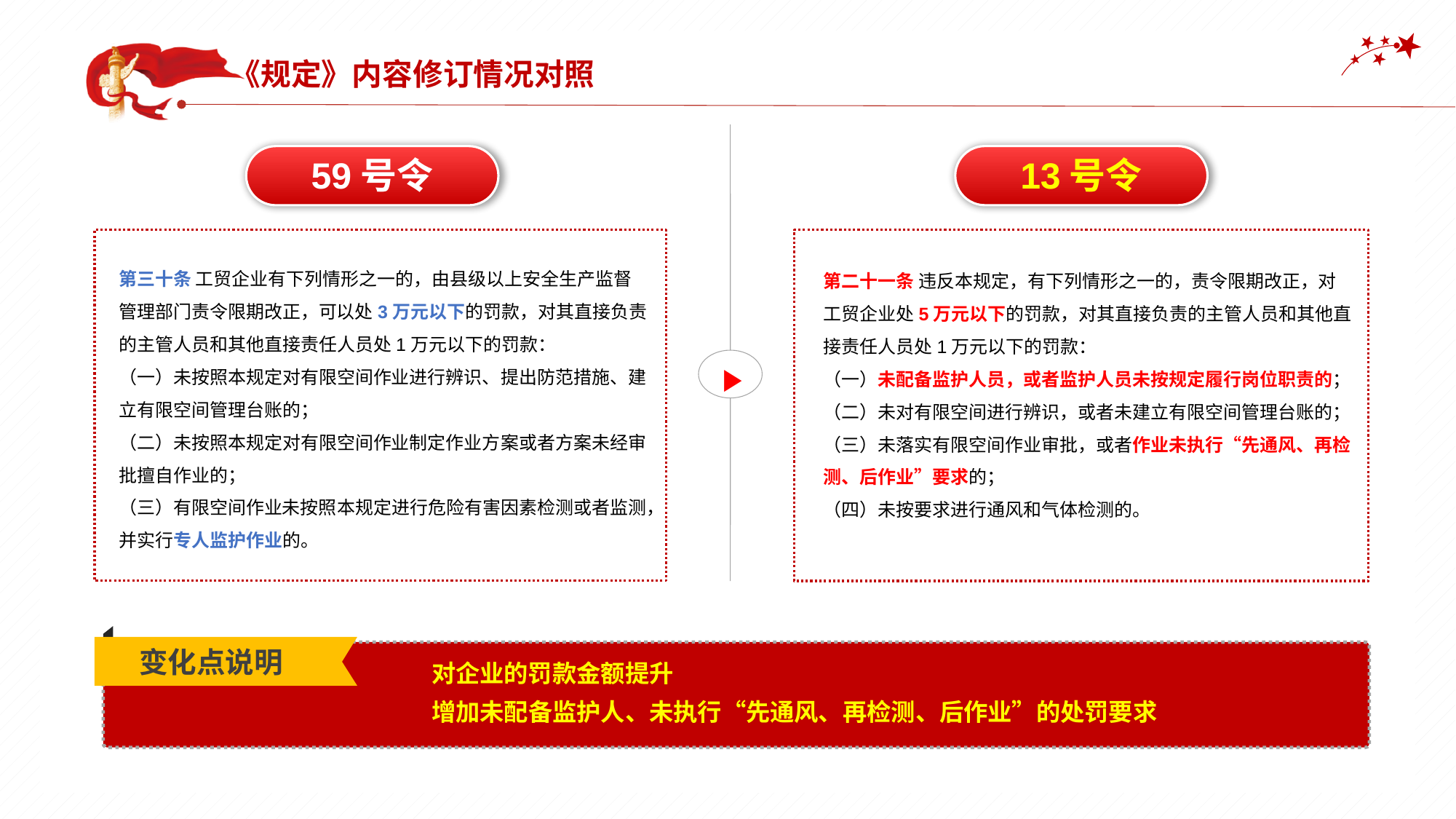

《规定》内容修订情况对照

▶

13号令

59号令

第三十条 工贸企业有下列情形之一的，由县级以上安全生产监督管理部门责令限期改正，可以处3万元以下的罚款，对其直接负责的主管人员和其他直接责任人员处1万元以下的罚款：
（一）未按照本规定对有限空间作业进行辨识、提出防范措施、建立有限空间管理台账的；
（二）未按照本规定对有限空间作业制定作业方案或者方案未经审批擅自作业的；
（三）有限空间作业未按照本规定进行危险有害因素检测或者监测，并实行专人监护作业的。
第二十一条 违反本规定，有下列情形之一的，责令限期改正，对工贸企业处5万元以下的罚款，对其直接负责的主管人员和其他直接责任人员处1万元以下的罚款：
（一）未配备监护人员，或者监护人员未按规定履行岗位职责的；
（二）未对有限空间进行辨识，或者未建立有限空间管理台账的；
（三）未落实有限空间作业审批，或者作业未执行“先通风、再检测、后作业”要求的；
（四）未按要求进行通风和气体检测的。

变化点说明

对企业的罚款金额提升
增加未配备监护人、未执行“先通风、再检测、后作业”的处罚要求